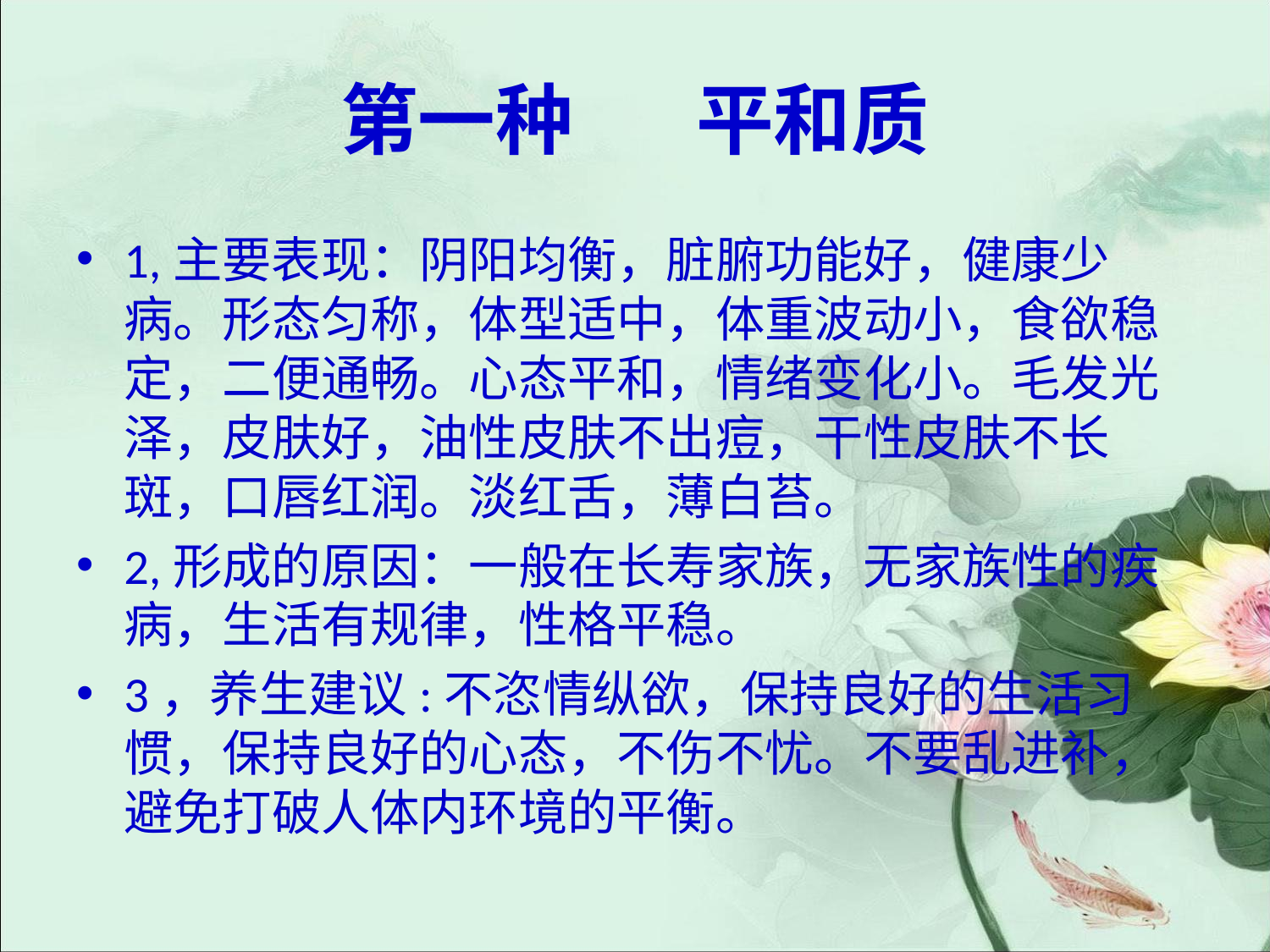

# 第一种       平和质
1,主要表现：阴阳均衡，脏腑功能好，健康少病。形态匀称，体型适中，体重波动小，食欲稳定，二便通畅。心态平和，情绪变化小。毛发光泽，皮肤好，油性皮肤不出痘，干性皮肤不长斑，口唇红润。淡红舌，薄白苔。
2,形成的原因：一般在长寿家族，无家族性的疾病，生活有规律，性格平稳。
3，养生建议:不恣情纵欲，保持良好的生活习惯，保持良好的心态，不伤不忧。不要乱进补，避免打破人体内环境的平衡。